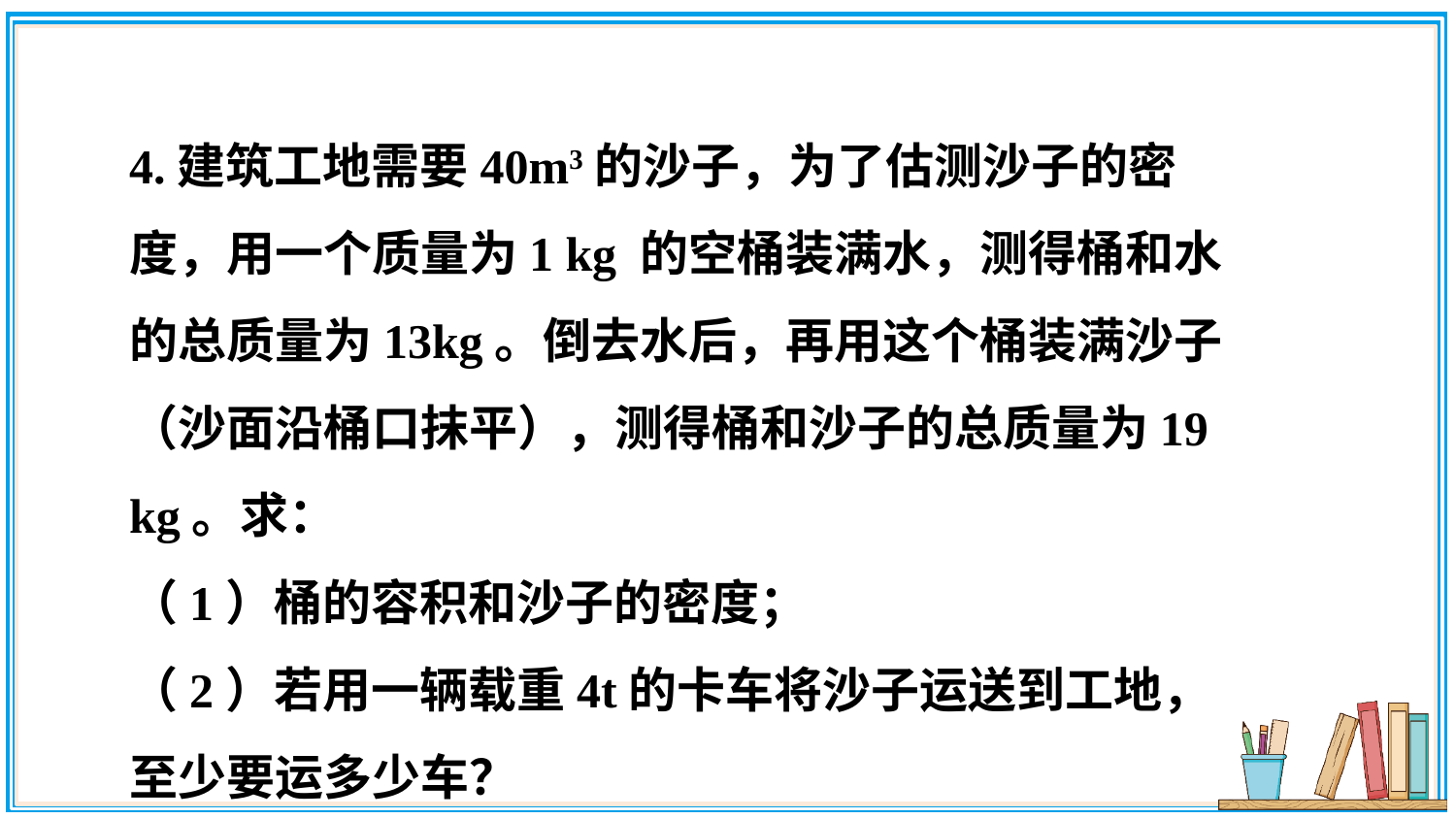

4.建筑工地需要40m3的沙子，为了估测沙子的密度，用一个质量为1 kg 的空桶装满水，测得桶和水的总质量为13kg。倒去水后，再用这个桶装满沙子（沙面沿桶口抹平），测得桶和沙子的总质量为19 kg。求：
（1）桶的容积和沙子的密度；
（2）若用一辆载重4t的卡车将沙子运送到工地，至少要运多少车？